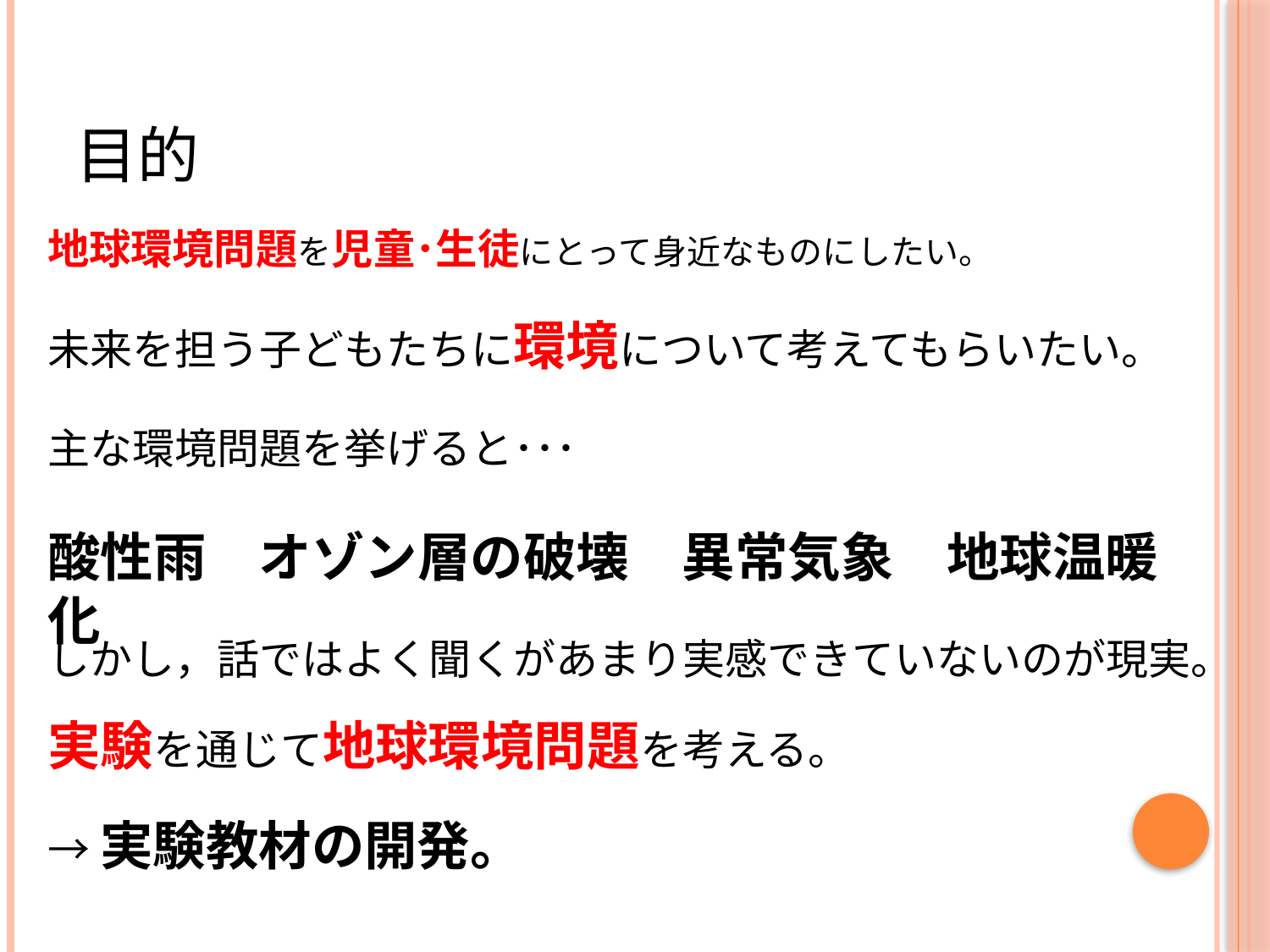

# 目的
地球環境問題を児童･生徒にとって身近なものにしたい。
未来を担う子どもたちに環境について考えてもらいたい。
主な環境問題を挙げると･･･

酸性雨　オゾン層の破壊　異常気象　地球温暖化
しかし，話ではよく聞くがあまり実感できていないのが現実。
実験を通じて地球環境問題を考える。
→実験教材の開発。